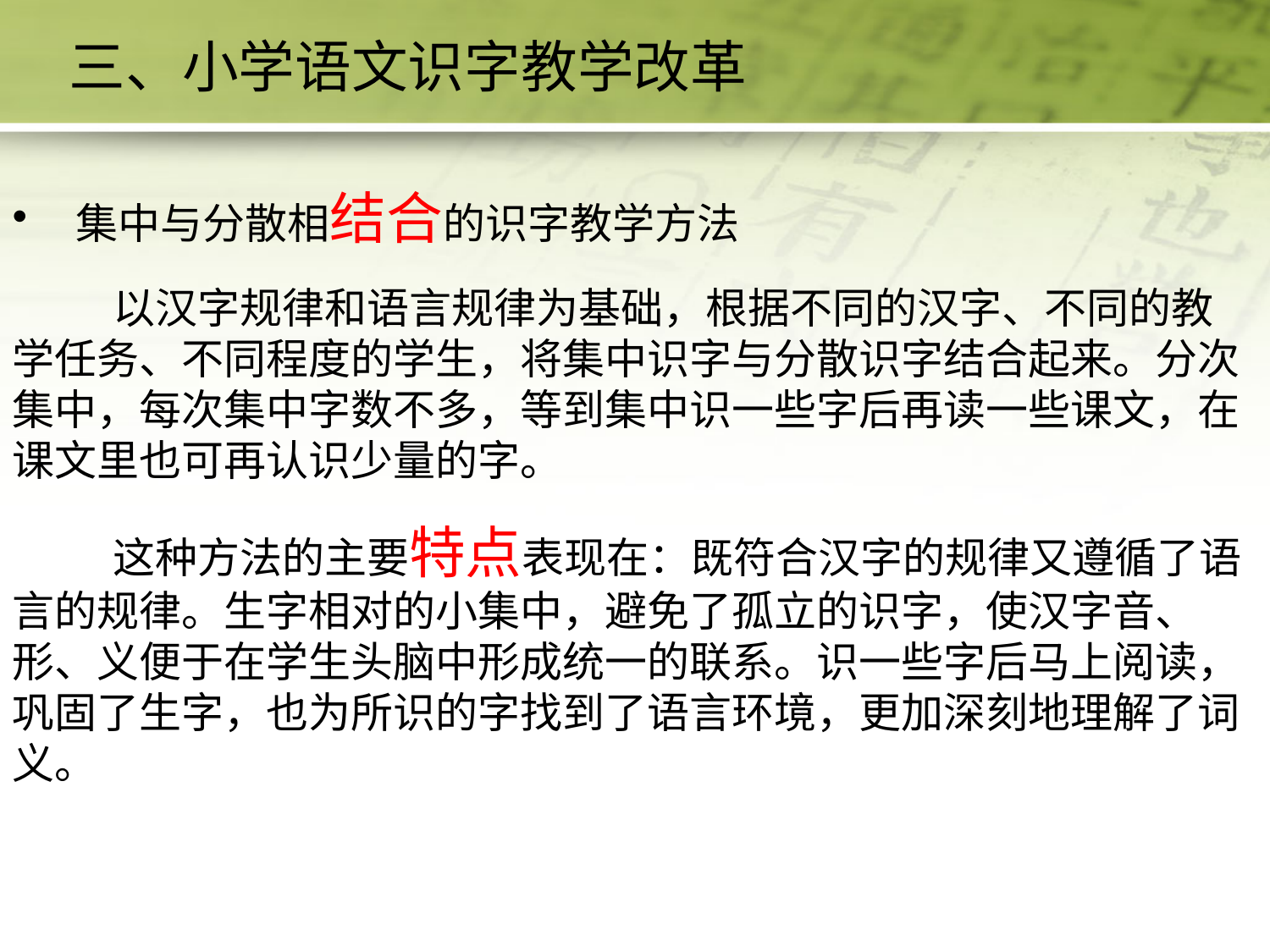

三、小学语文识字教学改革
集中与分散相结合的识字教学方法
以汉字规律和语言规律为基础，根据不同的汉字、不同的教学任务、不同程度的学生，将集中识字与分散识字结合起来。分次集中，每次集中字数不多，等到集中识一些字后再读一些课文，在课文里也可再认识少量的字。
这种方法的主要特点表现在：既符合汉字的规律又遵循了语言的规律。生字相对的小集中，避免了孤立的识字，使汉字音、形、义便于在学生头脑中形成统一的联系。识一些字后马上阅读，巩固了生字，也为所识的字找到了语言环境，更加深刻地理解了词义。